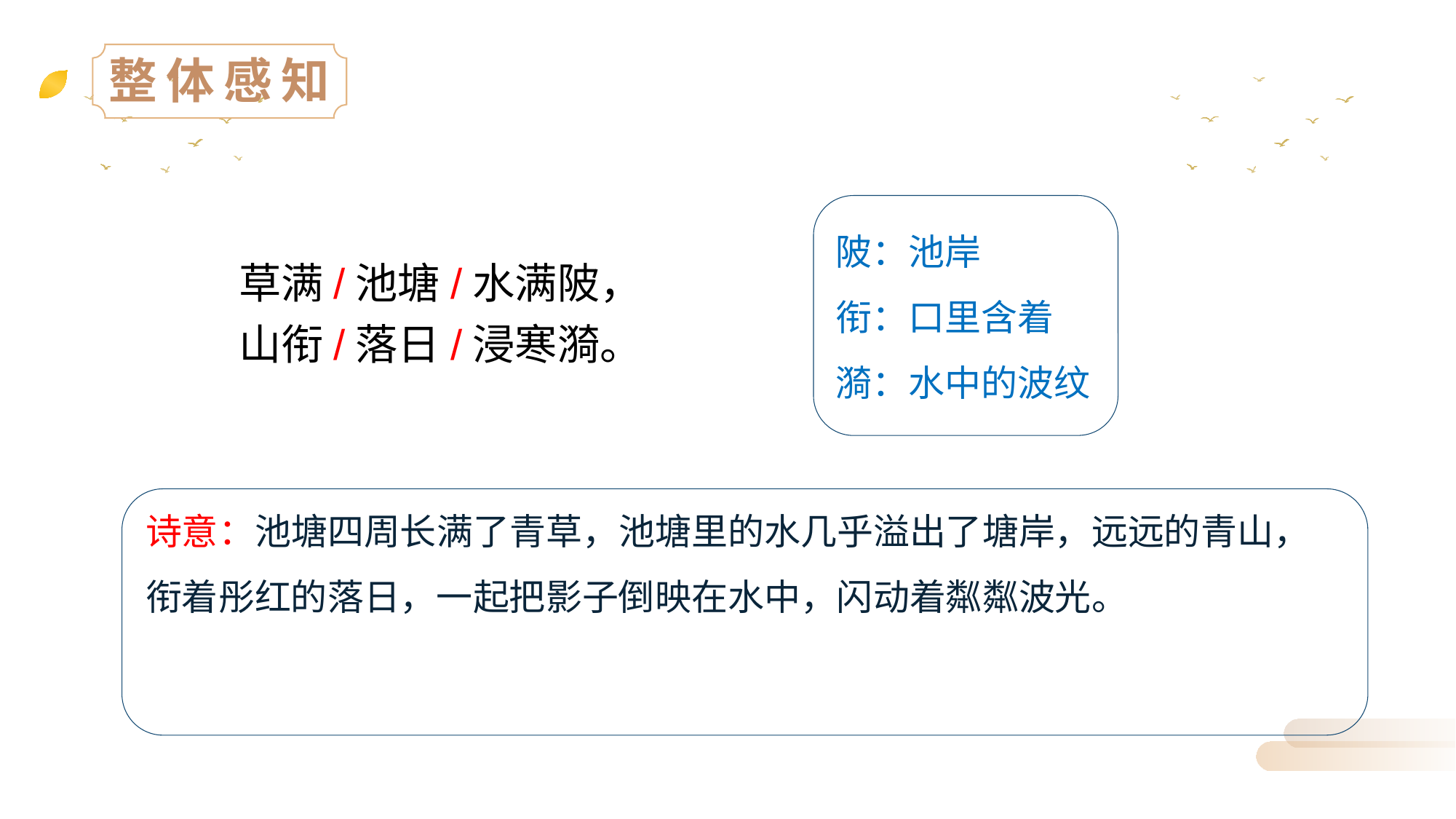

陂：池岸
衔：口里含着
漪：水中的波纹
草满/池塘/水满陂，
山衔/落日/浸寒漪。

诗意：池塘四周长满了青草，池塘里的水几乎溢出了塘岸，远远的青山，衔着彤红的落日，一起把影子倒映在水中，闪动着粼粼波光。